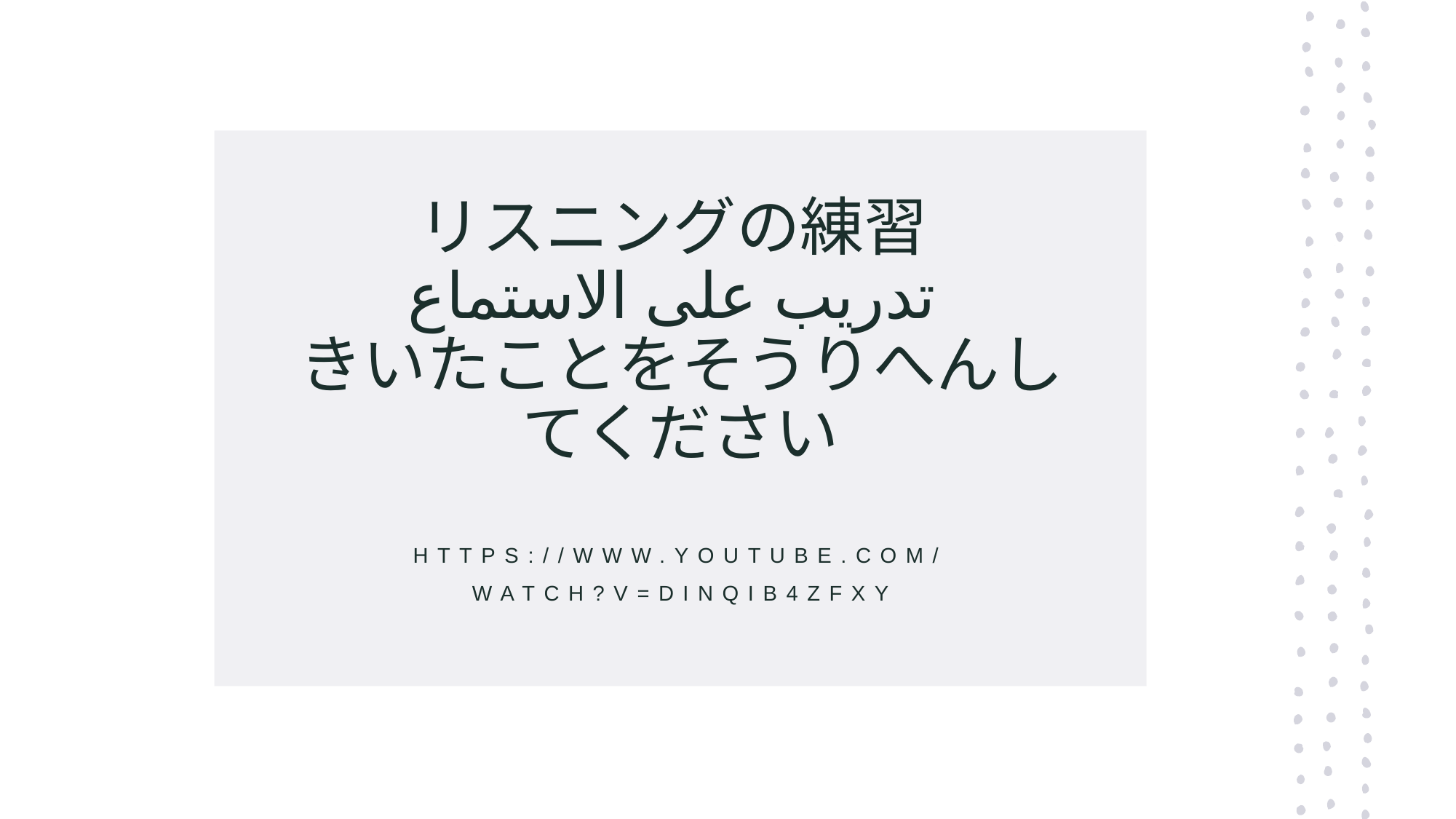

# リスニングの練習 تدريب على الاستماع きいたことをそうりへんしてください
https://www.youtube.com/watch?v=dinQIb4ZFXY